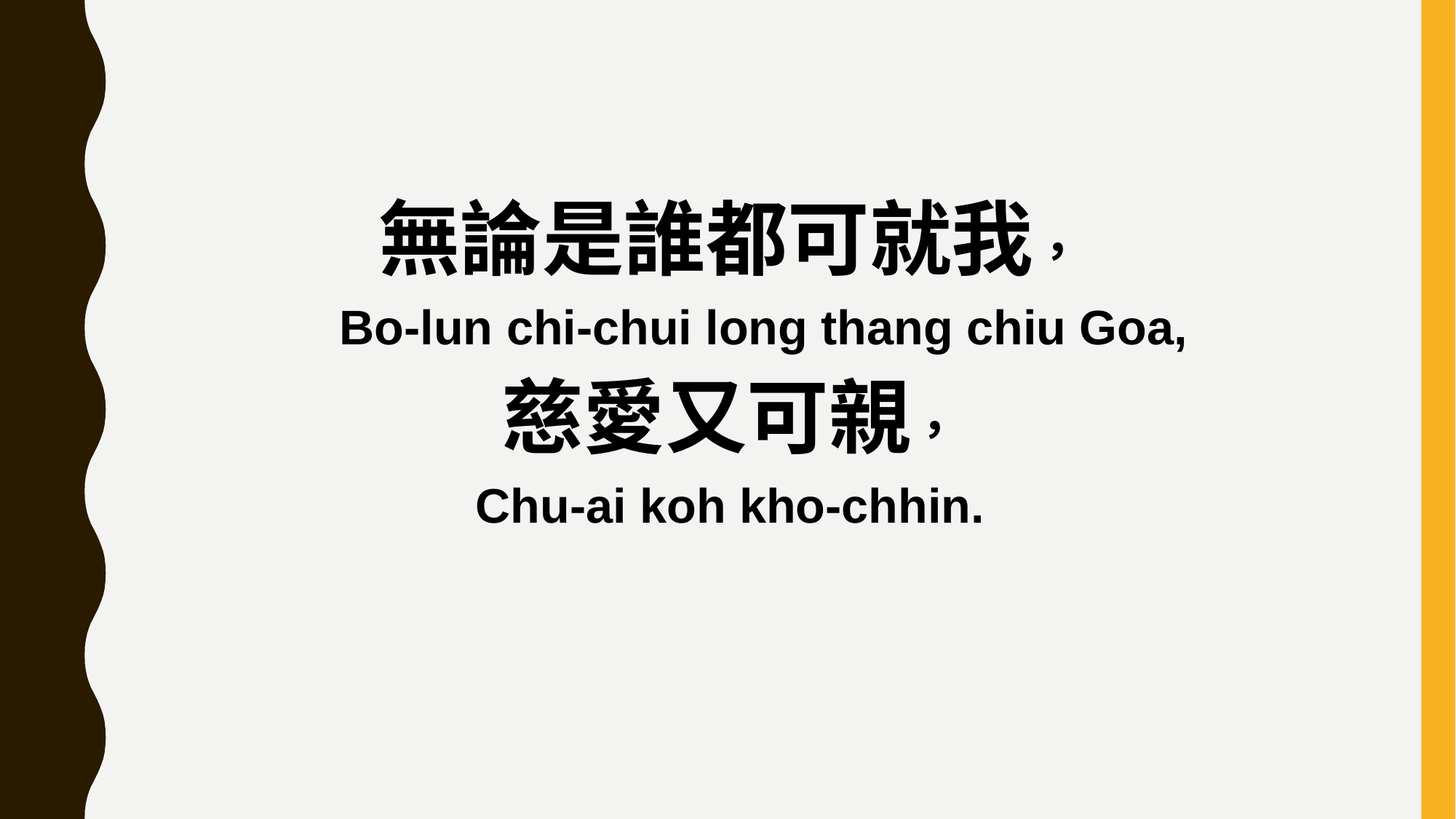

無論是誰都可就我，
     Bo-lun chi-chui long thang chiu Goa,
慈愛又可親，
Chu-ai koh kho-chhin.